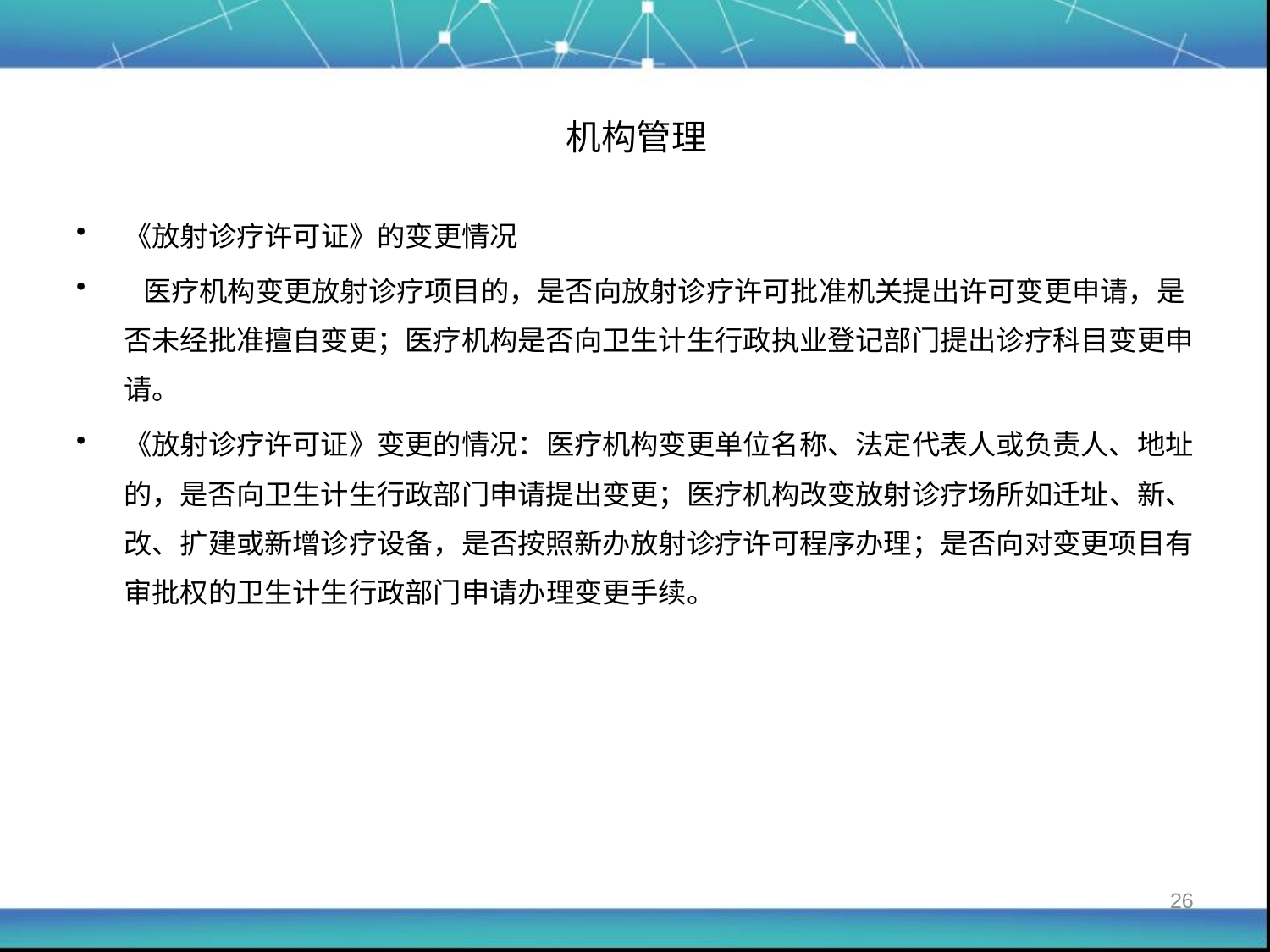

# 机构管理
《放射诊疗许可证》的变更情况
  医疗机构变更放射诊疗项目的，是否向放射诊疗许可批准机关提出许可变更申请，是否未经批准擅自变更；医疗机构是否向卫生计生行政执业登记部门提出诊疗科目变更申请。
《放射诊疗许可证》变更的情况：医疗机构变更单位名称、法定代表人或负责人、地址的，是否向卫生计生行政部门申请提出变更；医疗机构改变放射诊疗场所如迁址、新、改、扩建或新增诊疗设备，是否按照新办放射诊疗许可程序办理；是否向对变更项目有审批权的卫生计生行政部门申请办理变更手续。
26